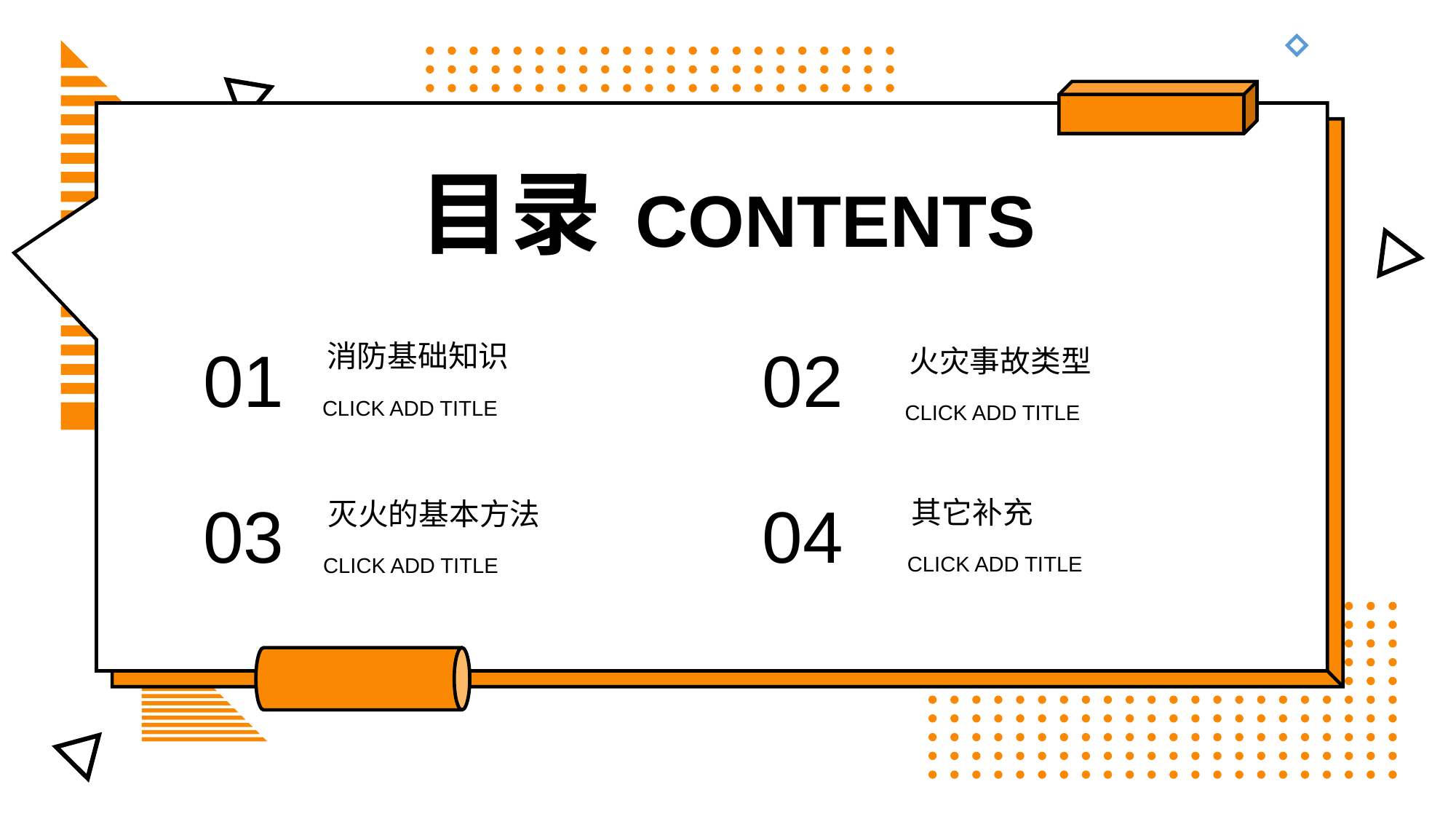

目录 CONTENTS

01
02
消防基础知识
火灾事故类型
CLICK ADD TITLE
CLICK ADD TITLE
03
04
其它补充
灭火的基本方法
CLICK ADD TITLE
CLICK ADD TITLE